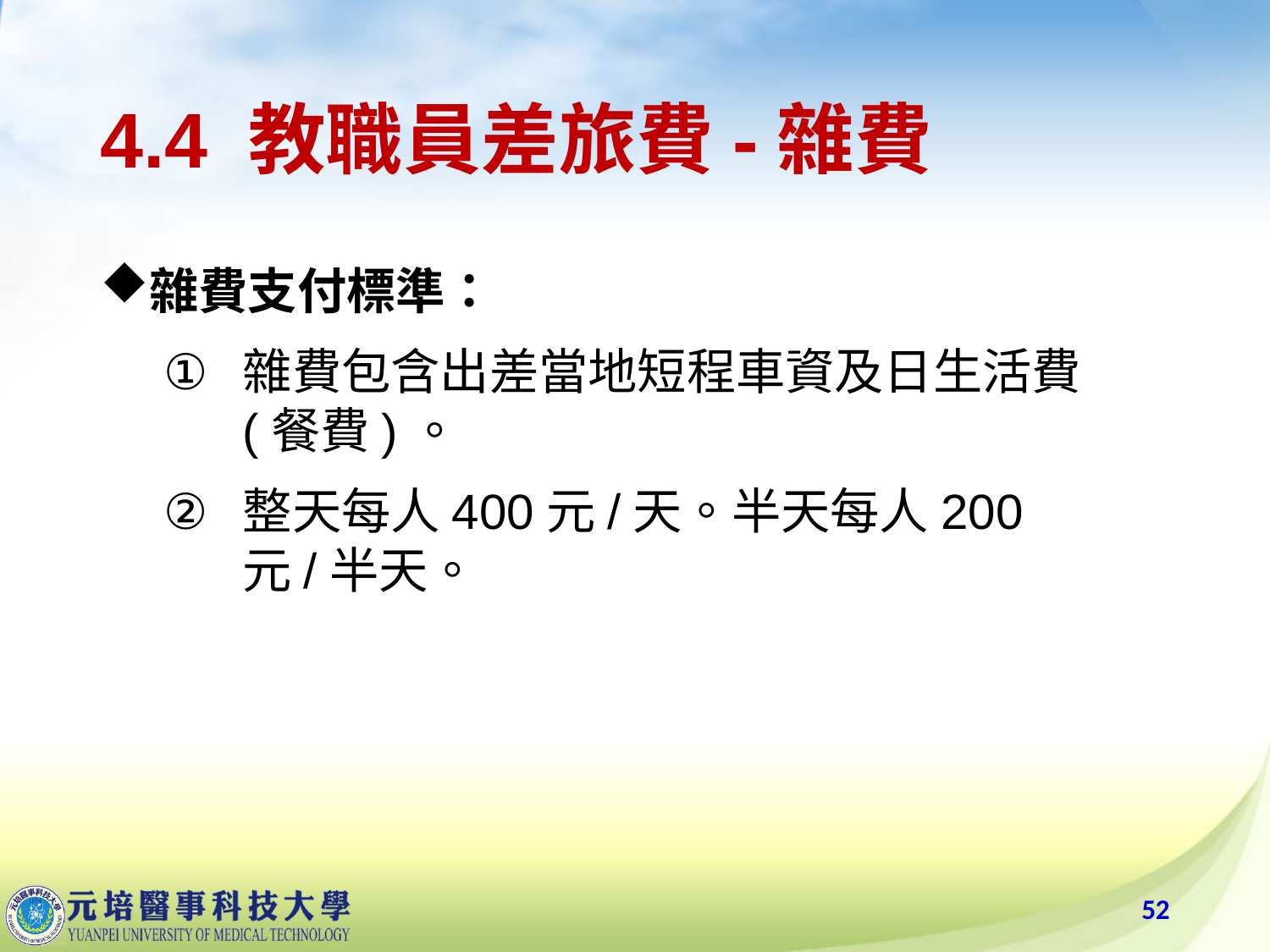

# 4.4 教職員差旅費-雜費
雜費支付標準：
雜費包含出差當地短程車資及日生活費(餐費)。
整天每人400元/天。半天每人200元/半天。

52